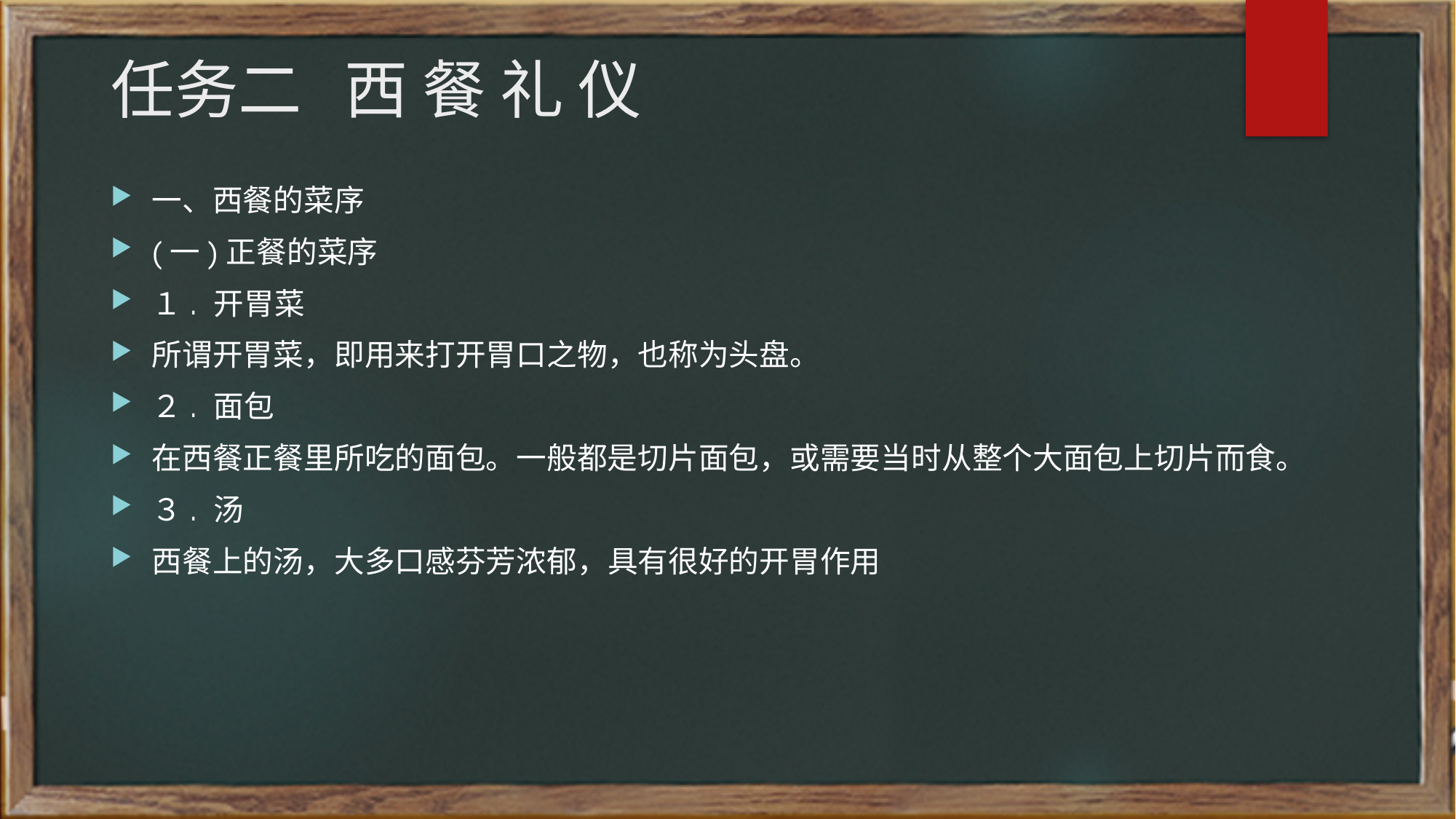

# 任务二   西 餐 礼 仪
一、西餐的菜序
(一)正餐的菜序
１. 开胃菜
所谓开胃菜，即用来打开胃口之物，也称为头盘。
２. 面包
在西餐正餐里所吃的面包。一般都是切片面包，或需要当时从整个大面包上切片而食。
３. 汤
西餐上的汤，大多口感芬芳浓郁，具有很好的开胃作用